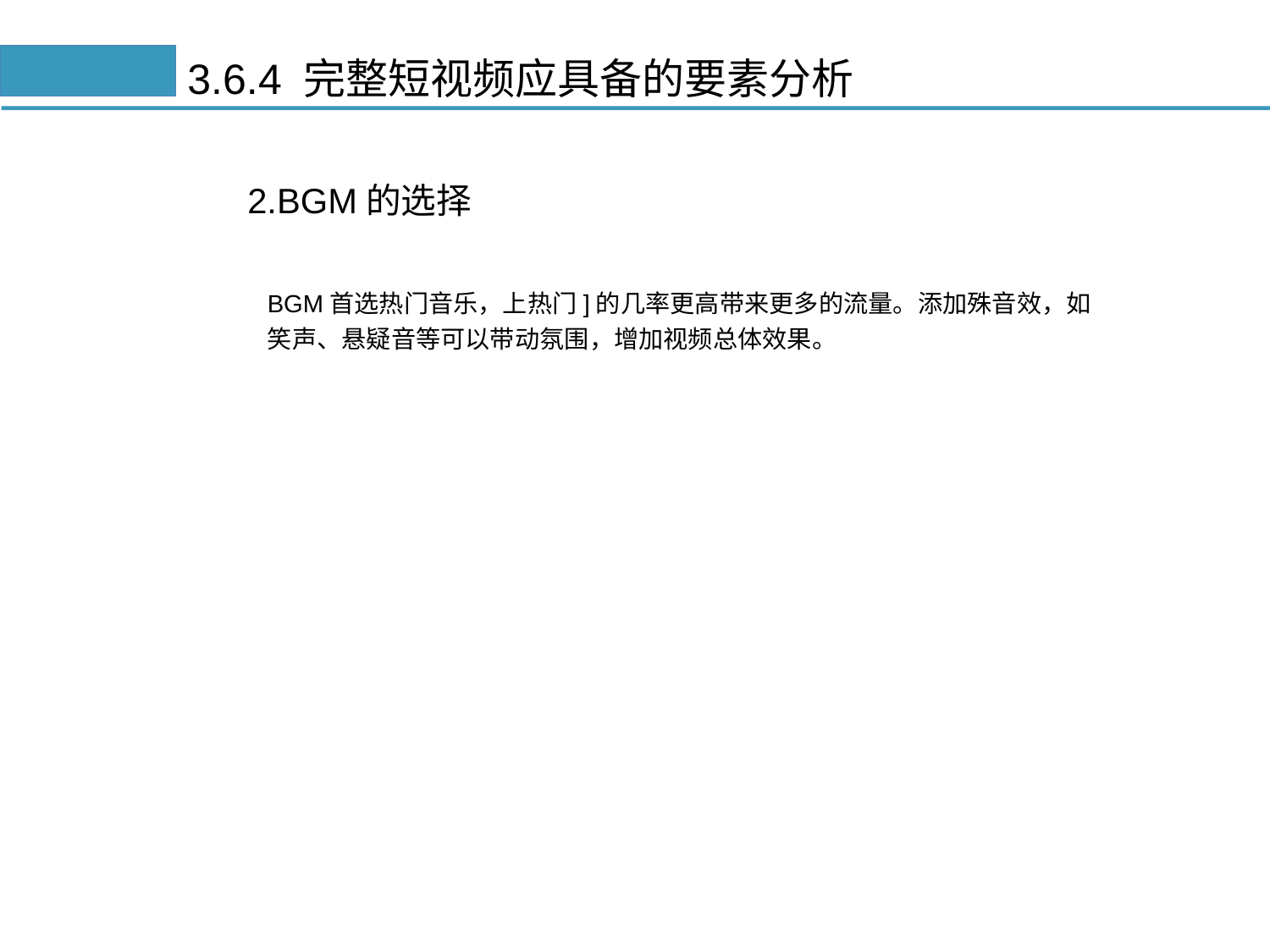

# 3.6.4 完整短视频应具备的要素分析
2.BGM的选择
BGM首选热门音乐，上热门]的几率更高带来更多的流量。添加殊音效，如笑声、悬疑音等可以带动氛围，增加视频总体效果。